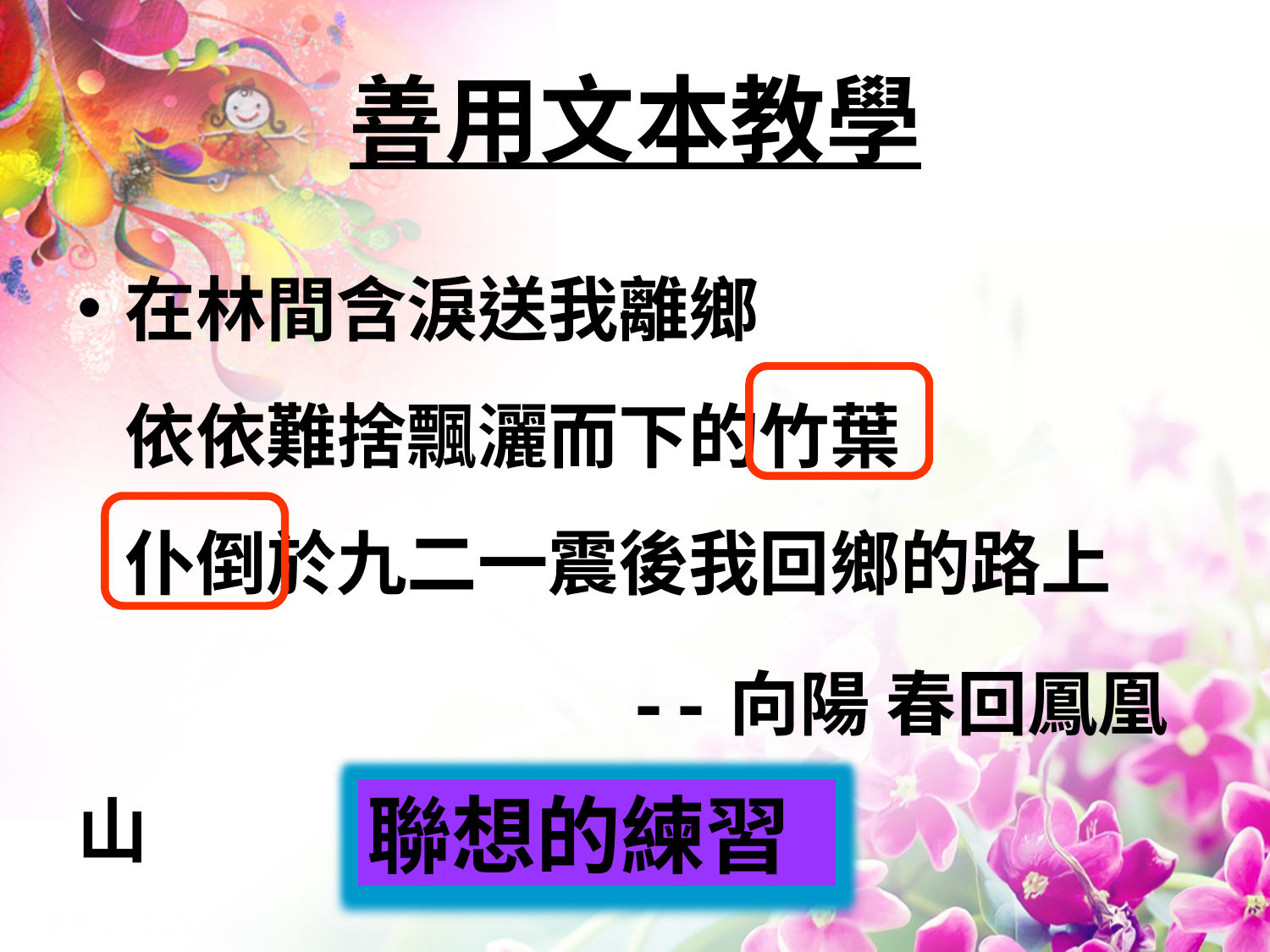

# 善用文本教學
在林間含淚送我離鄉
依依難捨飄灑而下的竹葉
仆倒於九二一震後我回鄉的路上
             --向陽 春回鳳凰山

聯想的練習